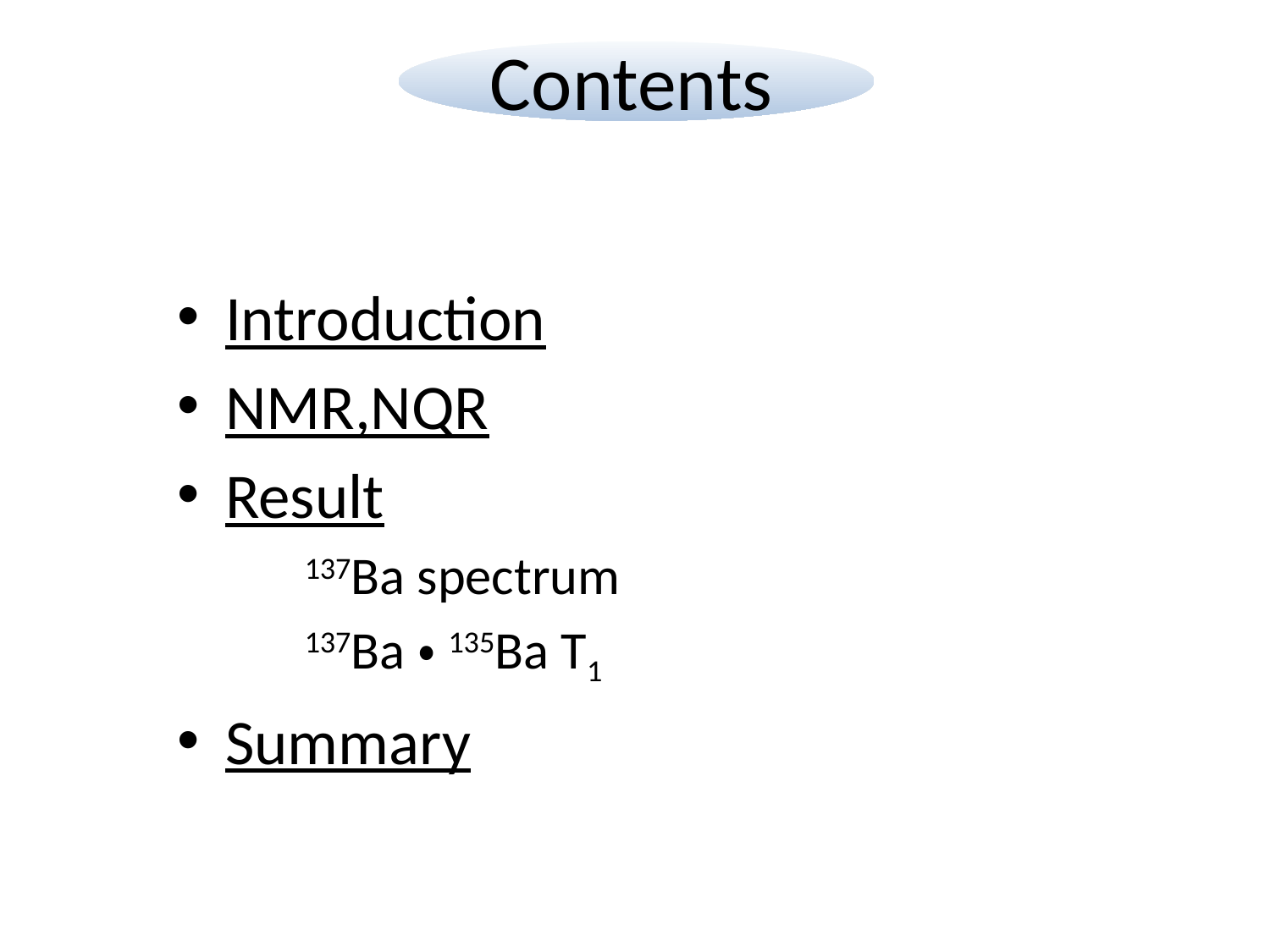

# Contents

Introduction
NMR,NQR
Result
	137Ba spectrum
	137Ba・135Ba T1
Summary